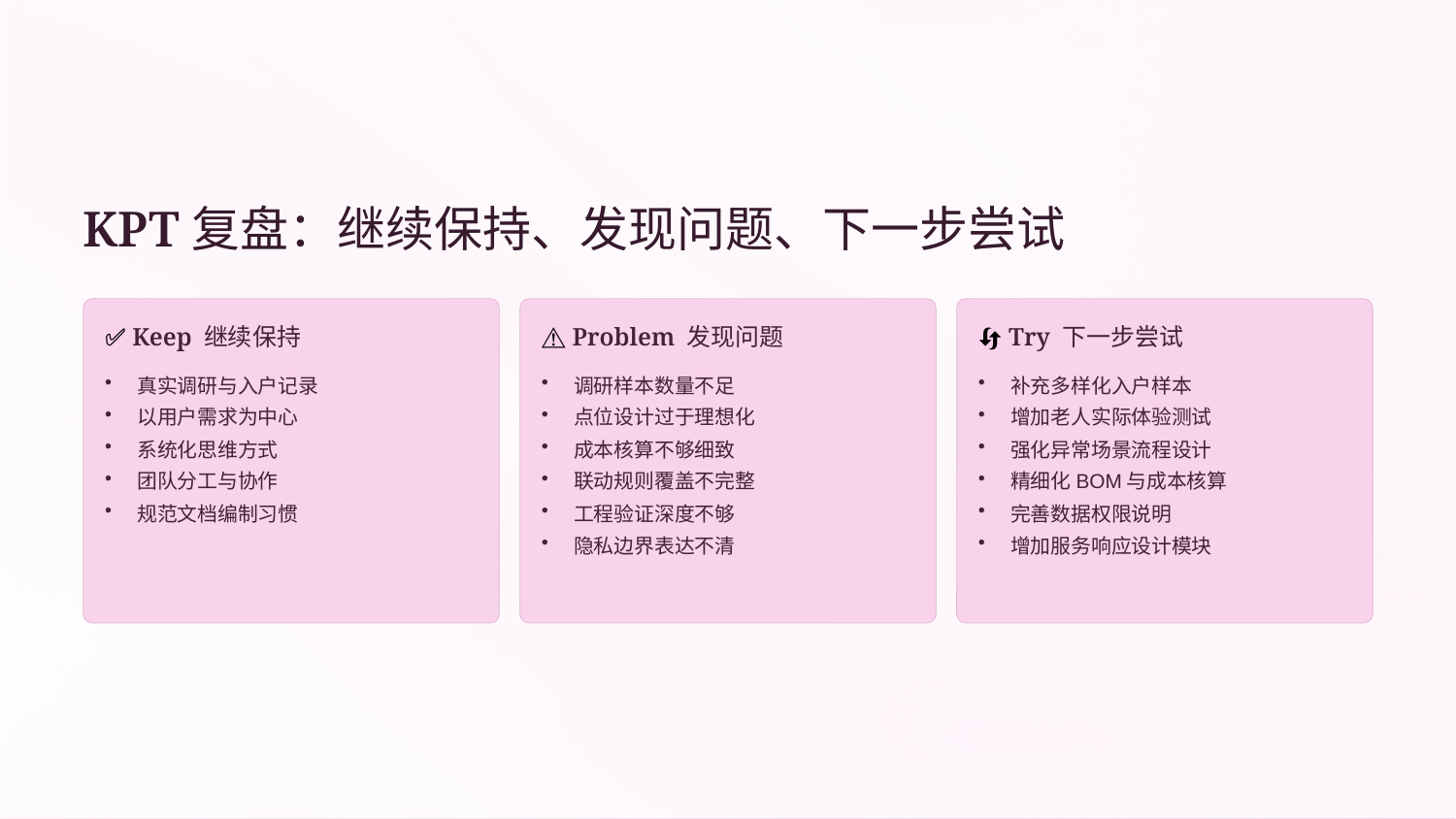

KPT复盘：继续保持、发现问题、下一步尝试

✅ Keep 继续保持
⚠️ Problem 发现问题
🔄 Try 下一步尝试
真实调研与入户记录
以用户需求为中心
系统化思维方式
团队分工与协作
规范文档编制习惯
调研样本数量不足
点位设计过于理想化
成本核算不够细致
联动规则覆盖不完整
工程验证深度不够
隐私边界表达不清
补充多样化入户样本
增加老人实际体验测试
强化异常场景流程设计
精细化BOM与成本核算
完善数据权限说明
增加服务响应设计模块